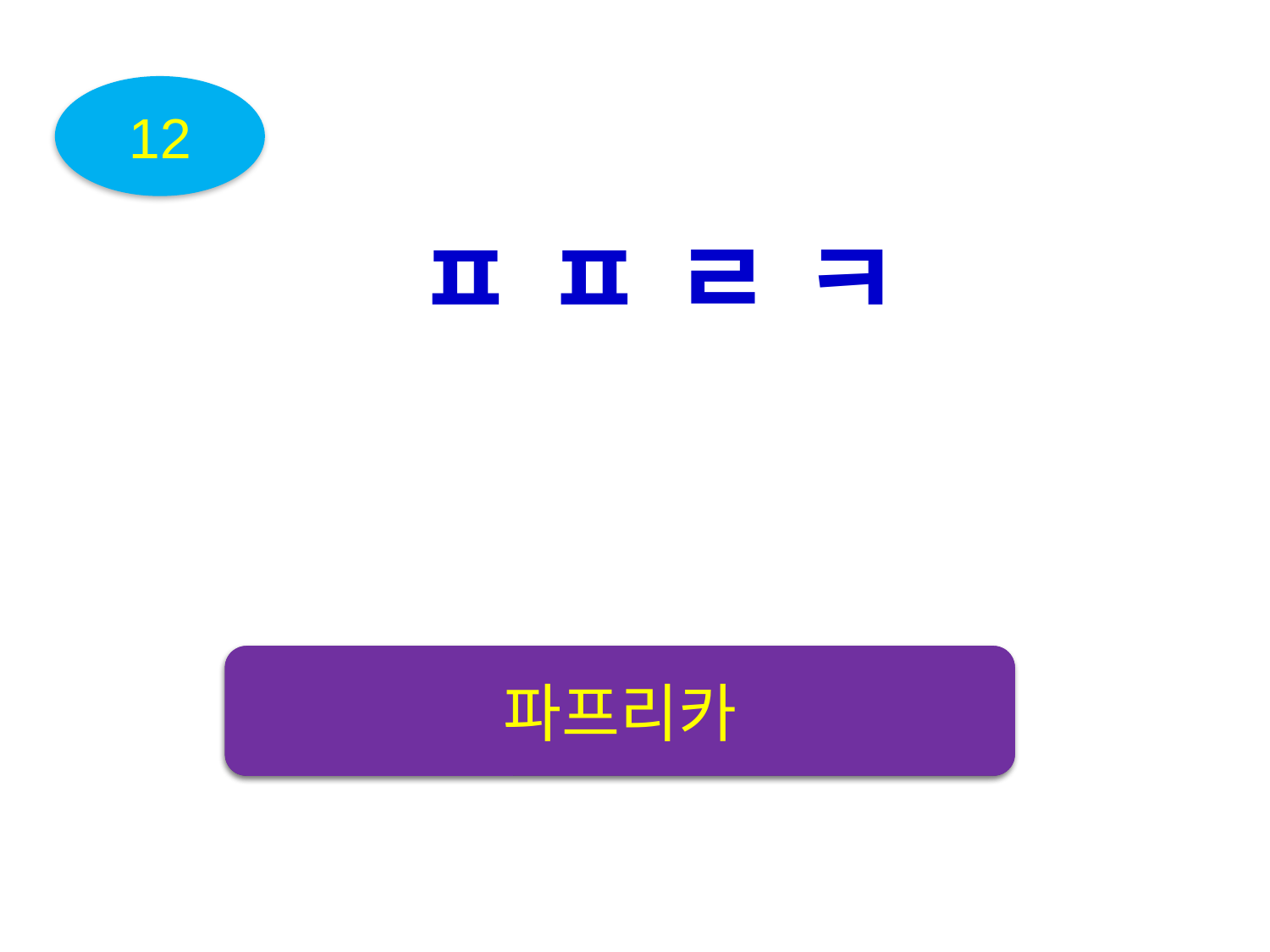

12
ㅍ ㅍ ㄹ ㅋ
음식
파프리카